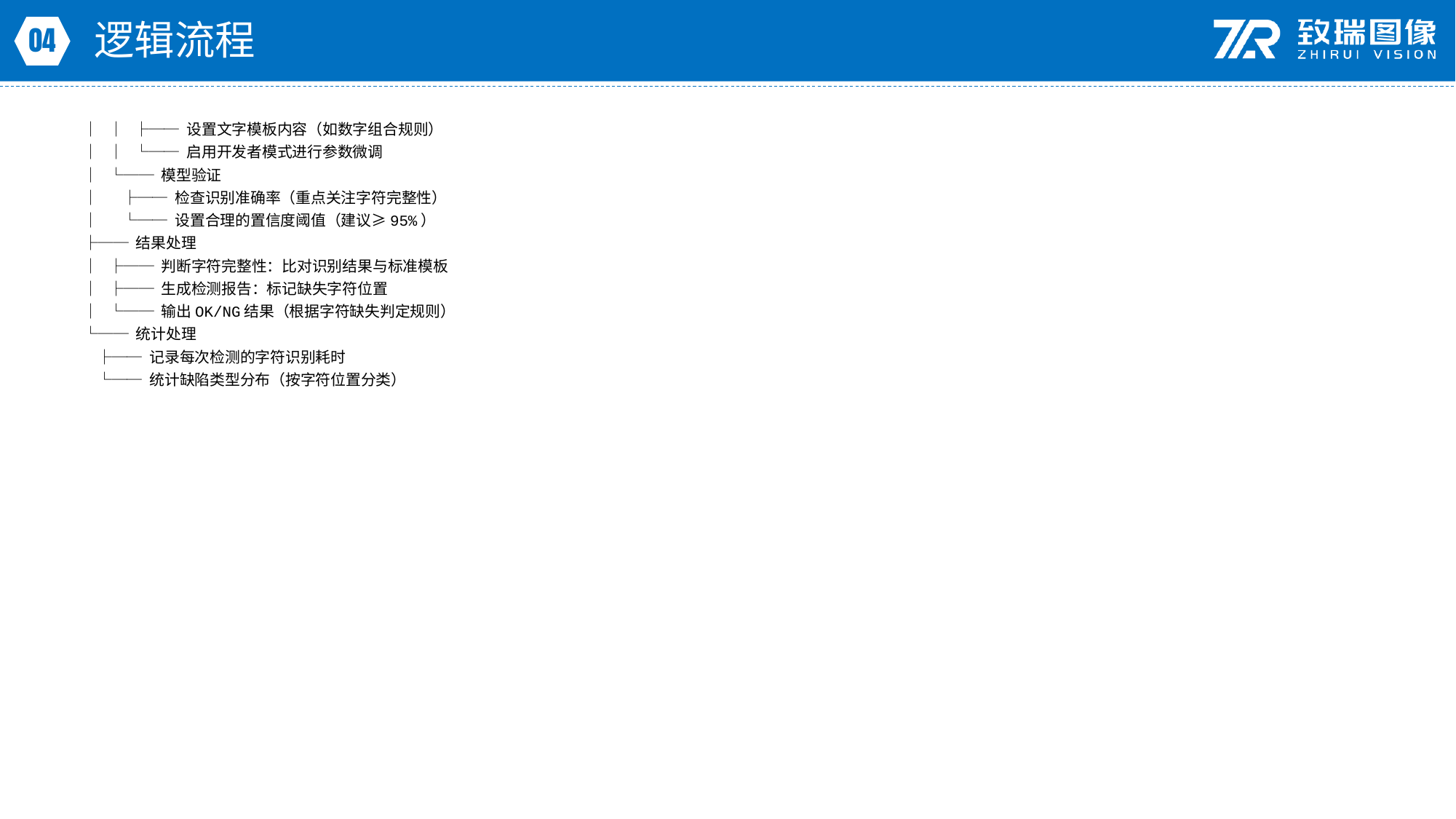

逻辑流程
04

│   │   ├── 设置文字模板内容（如数字组合规则）
│   │   └── 启用开发者模式进行参数微调
│   └── 模型验证
│       ├── 检查识别准确率（重点关注字符完整性）
│       └── 设置合理的置信度阈值（建议≥95%）
├── 结果处理
│   ├── 判断字符完整性：比对识别结果与标准模板
│   ├── 生成检测报告：标记缺失字符位置
│   └── 输出OK/NG结果（根据字符缺失判定规则）
└── 统计处理
    ├── 记录每次检测的字符识别耗时
    └── 统计缺陷类型分布（按字符位置分类）